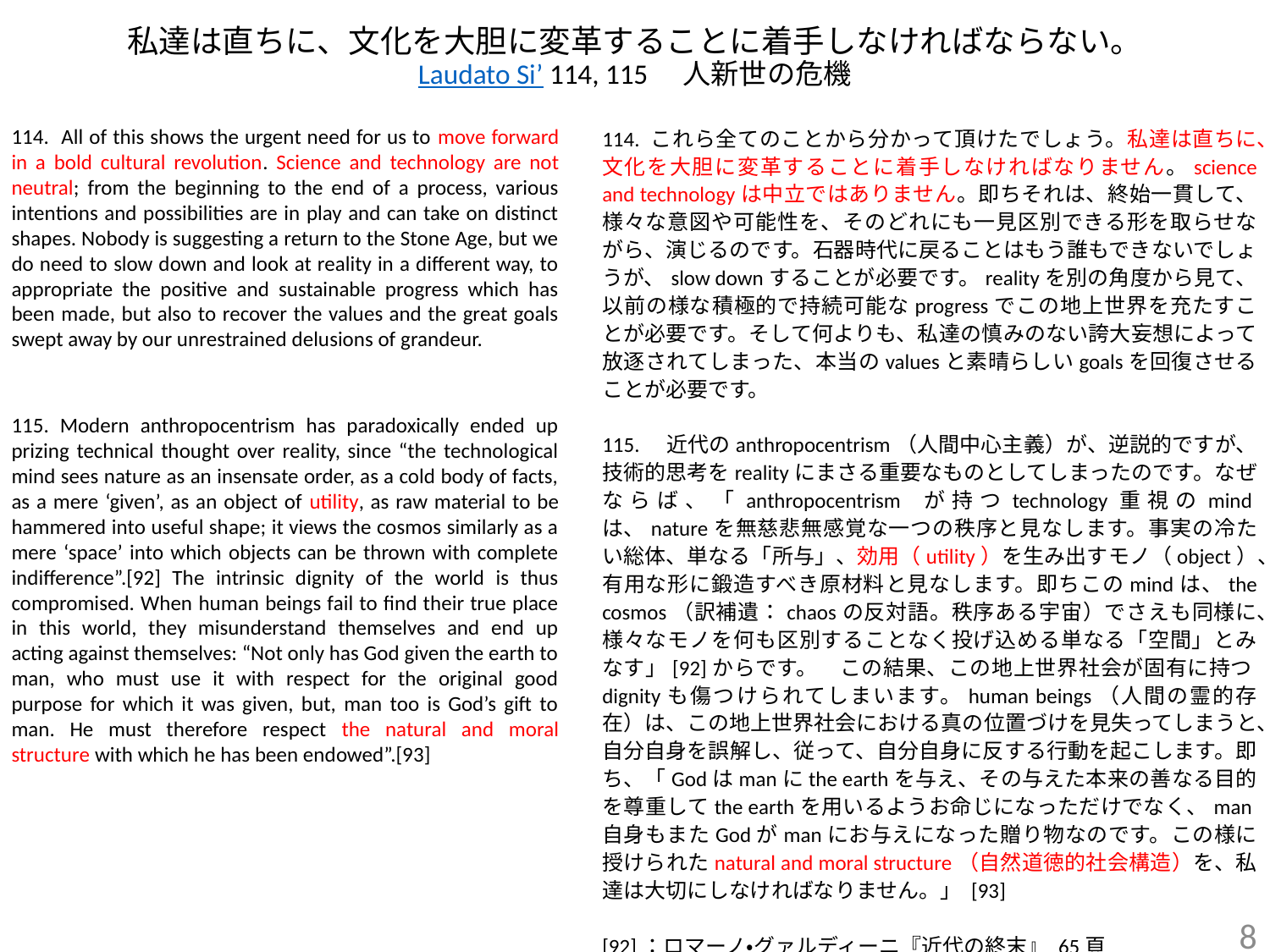

# 私達は直ちに、文化を大胆に変革することに着手しなければならない。 Laudato Si’ 114, 115　人新世の危機
114.  All of this shows the urgent need for us to move forward in a bold cultural revolution. Science and technology are not neutral; from the beginning to the end of a process, various intentions and possibilities are in play and can take on distinct shapes. Nobody is suggesting a return to the Stone Age, but we do need to slow down and look at reality in a different way, to appropriate the positive and sustainable progress which has been made, but also to recover the values and the great goals swept away by our unrestrained delusions of grandeur.

115. Modern anthropocentrism has paradoxically ended up prizing technical thought over reality, since “the technological mind sees nature as an insensate order, as a cold body of facts, as a mere ‘given’, as an object of utility, as raw material to be hammered into useful shape; it views the cosmos similarly as a mere ‘space’ into which objects can be thrown with complete indifference”.[92] The intrinsic dignity of the world is thus compromised. When human beings fail to find their true place in this world, they misunderstand themselves and end up acting against themselves: “Not only has God given the earth to man, who must use it with respect for the original good purpose for which it was given, but, man too is God’s gift to man. He must therefore respect the natural and moral structure with which he has been endowed”.[93]
114. これら全てのことから分かって頂けたでしょう。私達は直ちに、文化を大胆に変革することに着手しなければなりません。science and technologyは中立ではありません。即ちそれは、終始一貫して、様々な意図や可能性を、そのどれにも一見区別できる形を取らせながら、演じるのです。石器時代に戻ることはもう誰もできないでしょうが、slow downすることが必要です。realityを別の角度から見て、以前の様な積極的で持続可能なprogressでこの地上世界を充たすことが必要です。そして何よりも、私達の慎みのない誇大妄想によって放逐されてしまった、本当のvaluesと素晴らしいgoalsを回復させることが必要です。

115.　近代のanthropocentrism（人間中心主義）が、逆説的ですが、技術的思考をrealityにまさる重要なものとしてしまったのです。なぜならば、「anthropocentrism が持つtechnology重視のmindは、natureを無慈悲無感覚な一つの秩序と見なします。事実の冷たい総体、単なる「所与」、効用（utility）を生み出すモノ（object）、有用な形に鍛造すべき原材料と見なします。即ちこのmindは、the cosmos（訳補遺：chaosの反対語。秩序ある宇宙）でさえも同様に、様々なモノを何も区別することなく投げ込める単なる「空間」とみなす」[92]からです。　この結果、この地上世界社会が固有に持つdignityも傷つけられてしまいます。human beings（人間の霊的存在）は、この地上世界社会における真の位置づけを見失ってしまうと、自分自身を誤解し、従って、自分自身に反する行動を起こします。即ち、「Godはmanにthe earthを与え、その与えた本来の善なる目的を尊重してthe earthを用いるようお命じになっただけでなく、man自身もまたGodがmanにお与えになった贈り物なのです。この様に授けられたnatural and moral structure（自然道徳的社会構造）を、私達は大切にしなければなりません。」 [93]

[92]：ロマーノ・グァルディーニ『近代の終末』 65頁
[93]：教皇ヨハネ・パウロ二世回勅『新しい課題』、38
8